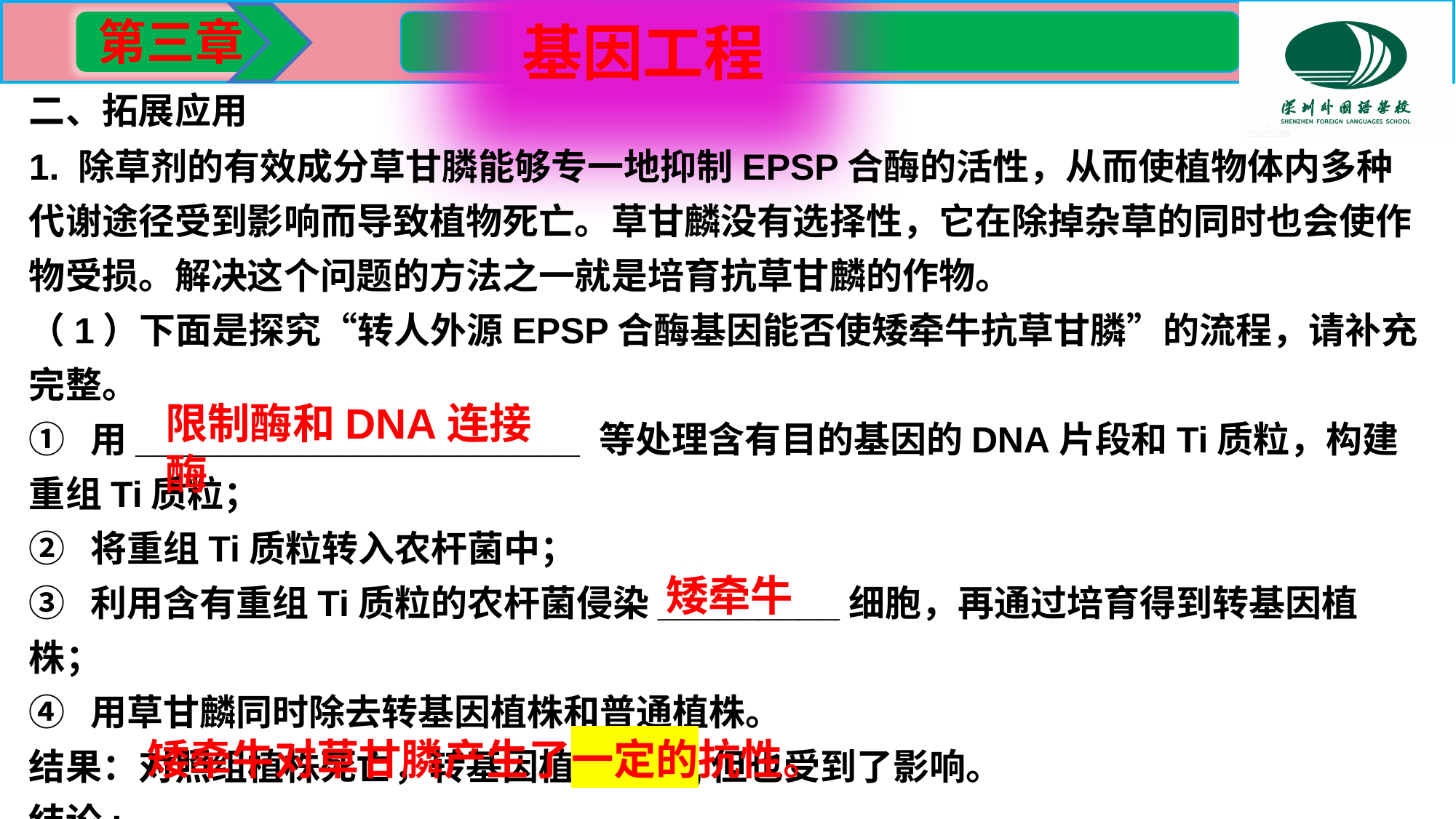

二、拓展应用
1. 除草剂的有效成分草甘膦能够专一地抑制EPSP合酶的活性，从而使植物体内多种代谢途径受到影响而导致植物死亡。草甘麟没有选择性，它在除掉杂草的同时也会使作物受损。解决这个问题的方法之一就是培育抗草甘麟的作物。
（1）下面是探究“转人外源EPSP合酶基因能否使矮牵牛抗草甘膦”的流程，请补充完整。
①  用______________________ 等处理含有目的基因的DNA片段和Ti质粒，构建重组Ti质粒；
②  将重组Ti质粒转入农杆菌中；
③  利用含有重组Ti质粒的农杆菌侵染_________细胞，再通过培育得到转基因植株；
④  用草甘麟同时除去转基因植株和普通植株。
结果：对照组植株死亡，转基因植株存活,但也受到了影响。
结论:______________________________________ 。
限制酶和DNA连接酶
矮牵牛
矮牵牛对草甘膦产生了一定的抗性。